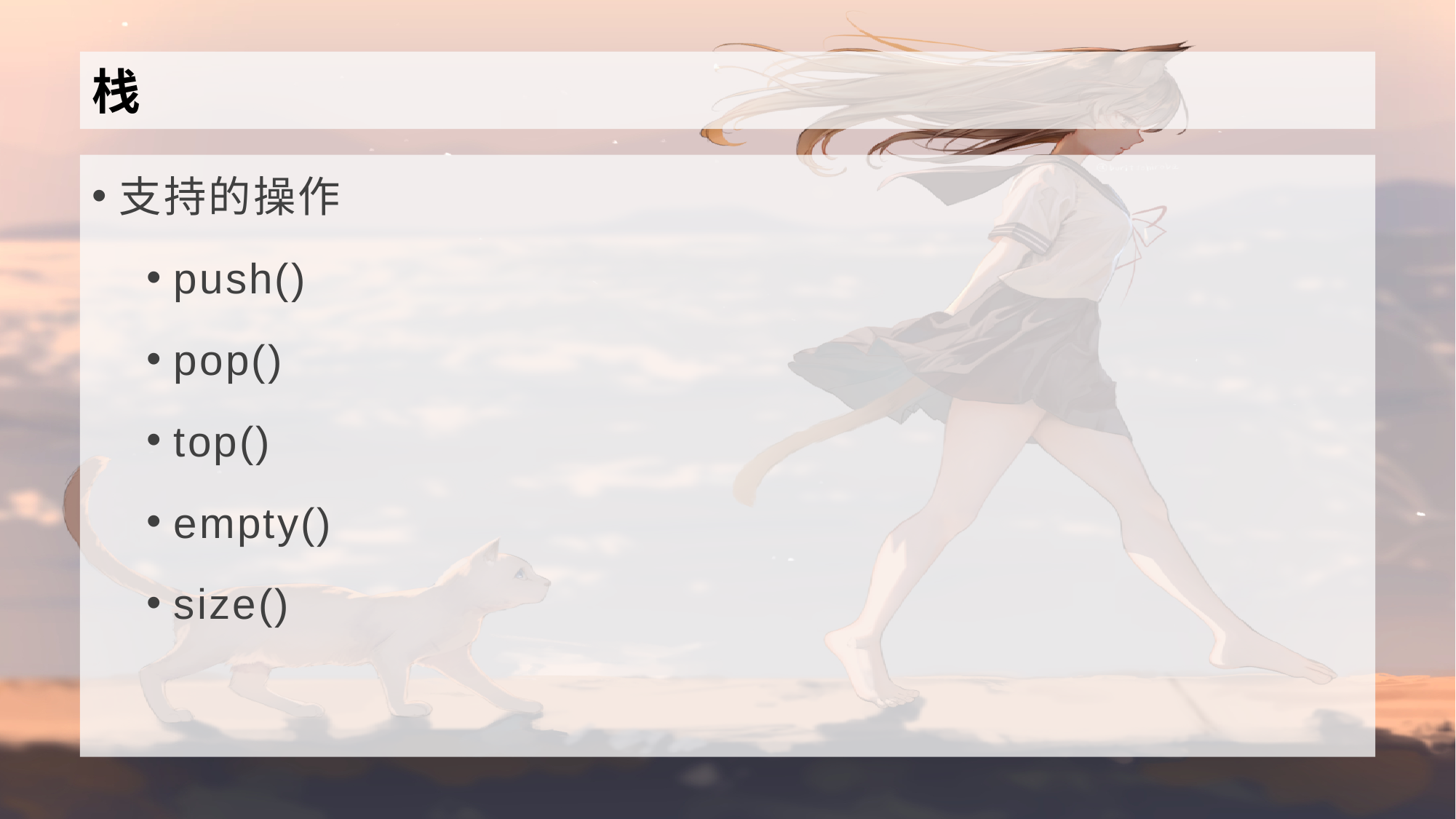

# 栈
支持的操作
push()
pop()
top()
empty()
size()